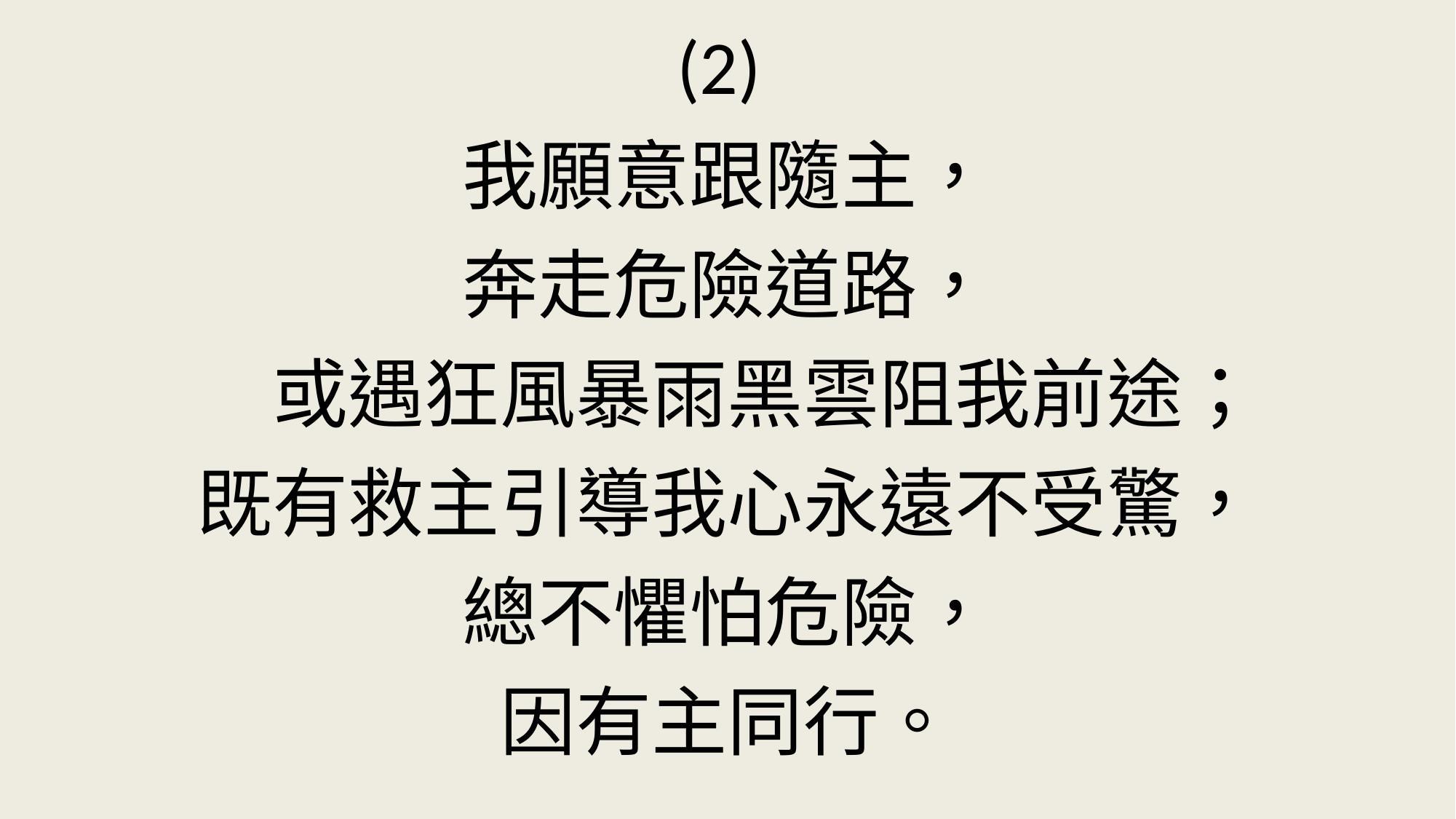

# (2) 我願意跟隨主， 奔走危險道路， 　或遇狂風暴雨黑雲阻我前途； 既有救主引導我心永遠不受驚， 總不懼怕危險， 因有主同行。